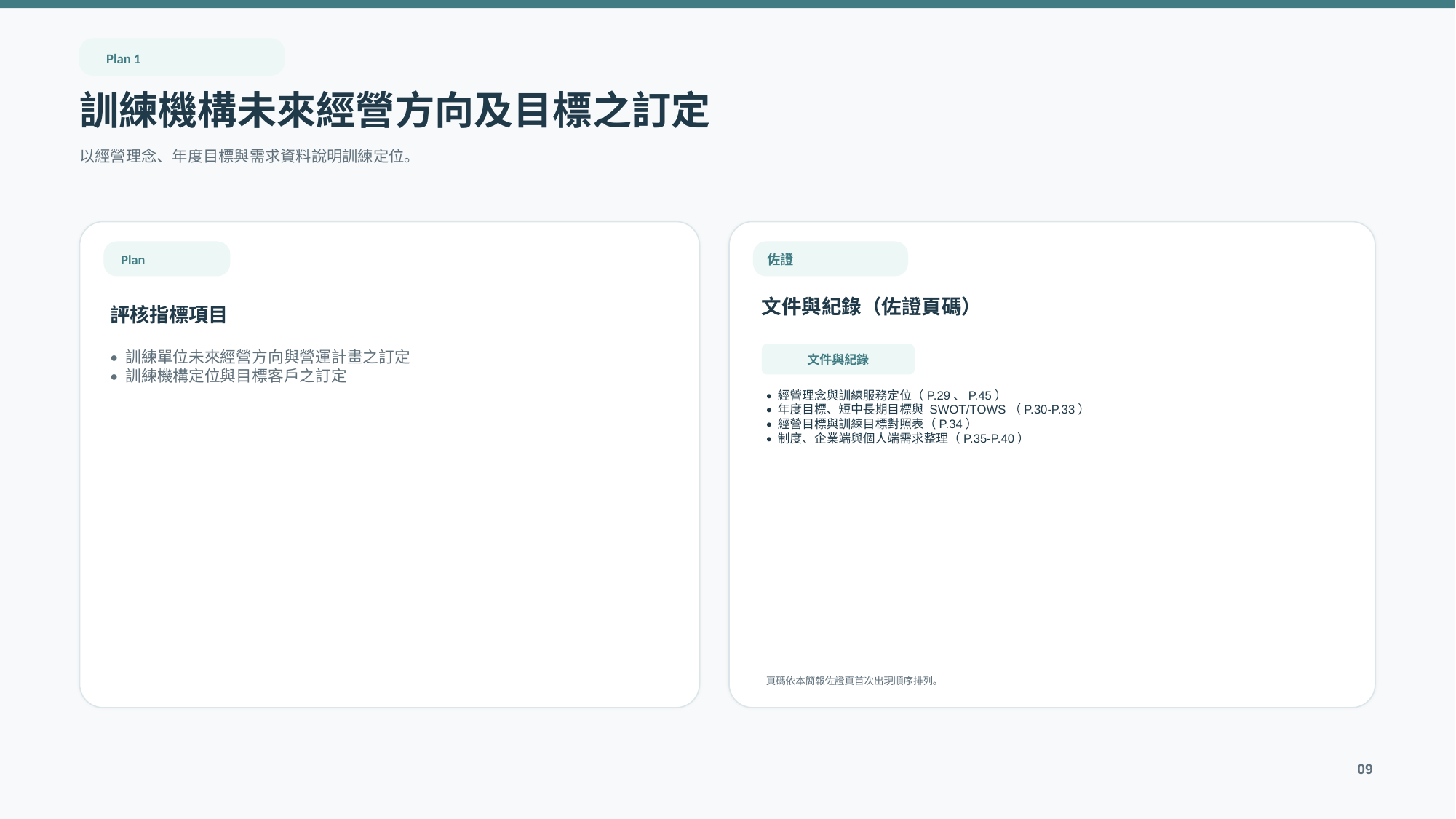

Plan 1
訓練機構未來經營方向及目標之訂定
以經營理念、年度目標與需求資料說明訓練定位。

Plan
佐證
文件與紀錄（佐證頁碼）
評核指標項目
文件與紀錄
• 訓練單位未來經營方向與營運計畫之訂定
• 訓練機構定位與目標客戶之訂定
• 經營理念與訓練服務定位（P.29、P.45）
• 年度目標、短中長期目標與 SWOT/TOWS（P.30-P.33）
• 經營目標與訓練目標對照表（P.34）
• 制度、企業端與個人端需求整理（P.35-P.40）
頁碼依本簡報佐證頁首次出現順序排列。
09